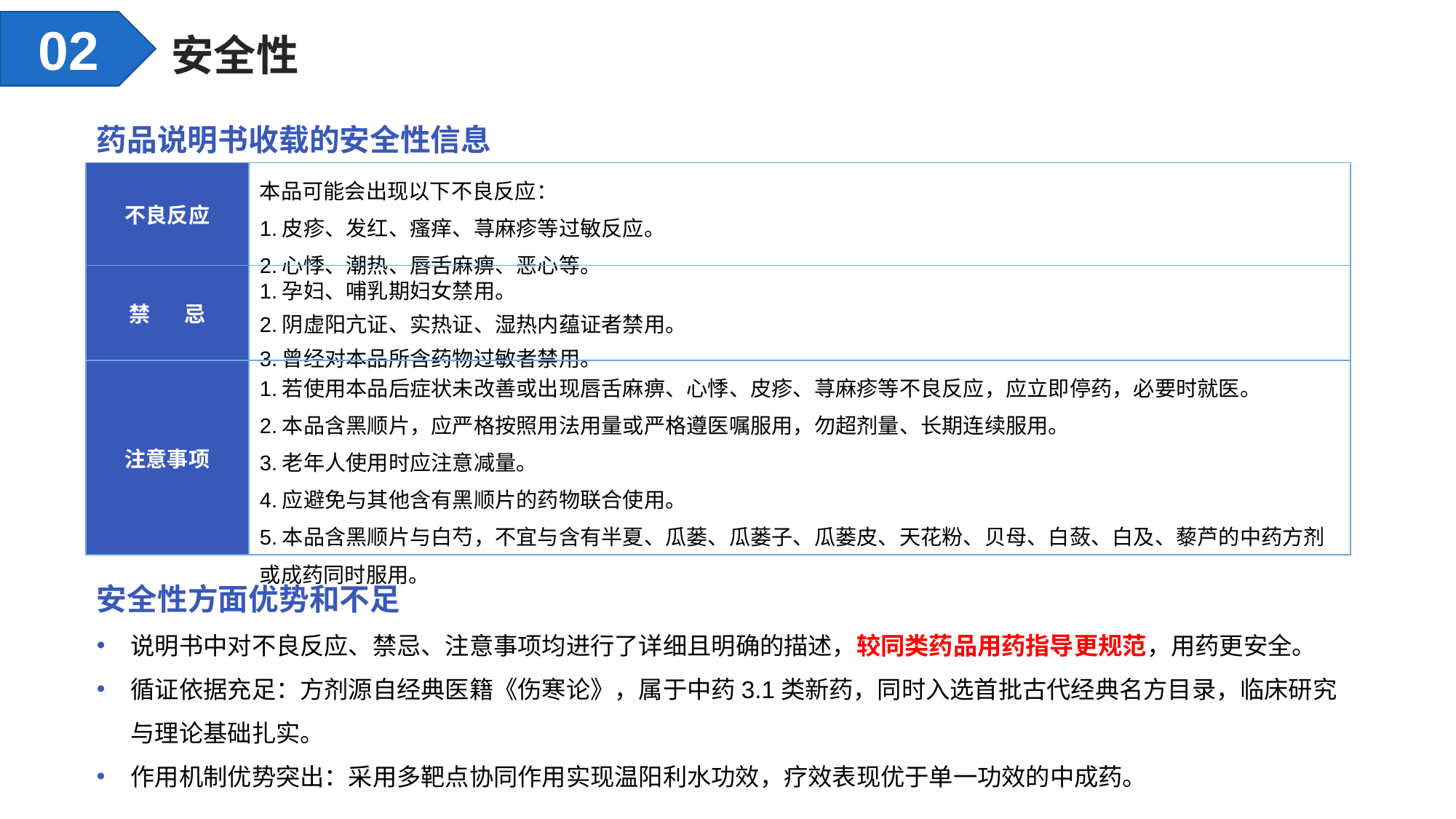

02
安全性
药品说明书收载的安全性信息
| 不良反应 | 本品可能会出现以下不良反应： 1.皮疹、发红、瘙痒、荨麻疹等过敏反应。 2.心悸、潮热、唇舌麻痹、恶心等。 |
| --- | --- |
| 禁 忌 | 1.孕妇、哺乳期妇女禁用。 2.阴虚阳亢证、实热证、湿热内蕴证者禁用。 3.曾经对本品所含药物过敏者禁用。 |
| 注意事项 | 1.若使用本品后症状未改善或出现唇舌麻痹、心悸、皮疹、荨麻疹等不良反应，应立即停药，必要时就医。 2.本品含黑顺片，应严格按照用法用量或严格遵医嘱服用，勿超剂量、长期连续服用。 3.老年人使用时应注意减量。 4.应避免与其他含有黑顺片的药物联合使用。 5.本品含黑顺片与白芍，不宜与含有半夏、瓜蒌、瓜蒌子、瓜蒌皮、天花粉、贝母、白蔹、白及、藜芦的中药方剂或成药同时服用。 |

安全性方面优势和不足
说明书中对不良反应、禁忌、注意事项均进行了详细且明确的描述，较同类药品用药指导更规范，用药更安全。
循证依据充足：方剂源自经典医籍《伤寒论》，属于中药3.1类新药，同时入选首批古代经典名方目录，临床研究与理论基础扎实。
作用机制优势突出：采用多靶点协同作用实现温阳利水功效，疗效表现优于单一功效的中成药。